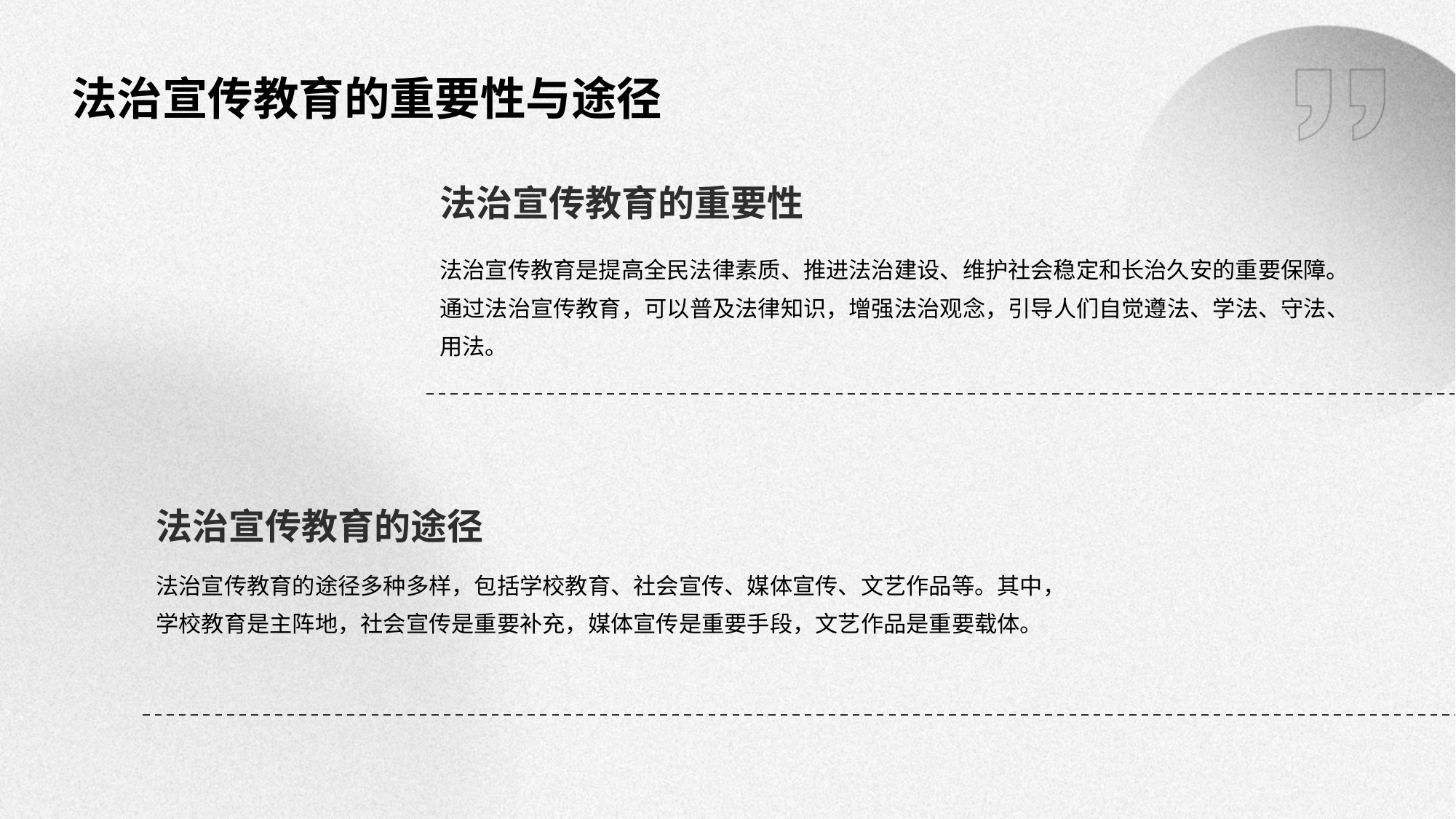

法治宣传教育的重要性与途径
法治宣传教育的重要性
法治宣传教育是提高全民法律素质、推进法治建设、维护社会稳定和长治久安的重要保障。通过法治宣传教育，可以普及法律知识，增强法治观念，引导人们自觉遵法、学法、守法、用法。
法治宣传教育的途径
法治宣传教育的途径多种多样，包括学校教育、社会宣传、媒体宣传、文艺作品等。其中，学校教育是主阵地，社会宣传是重要补充，媒体宣传是重要手段，文艺作品是重要载体。